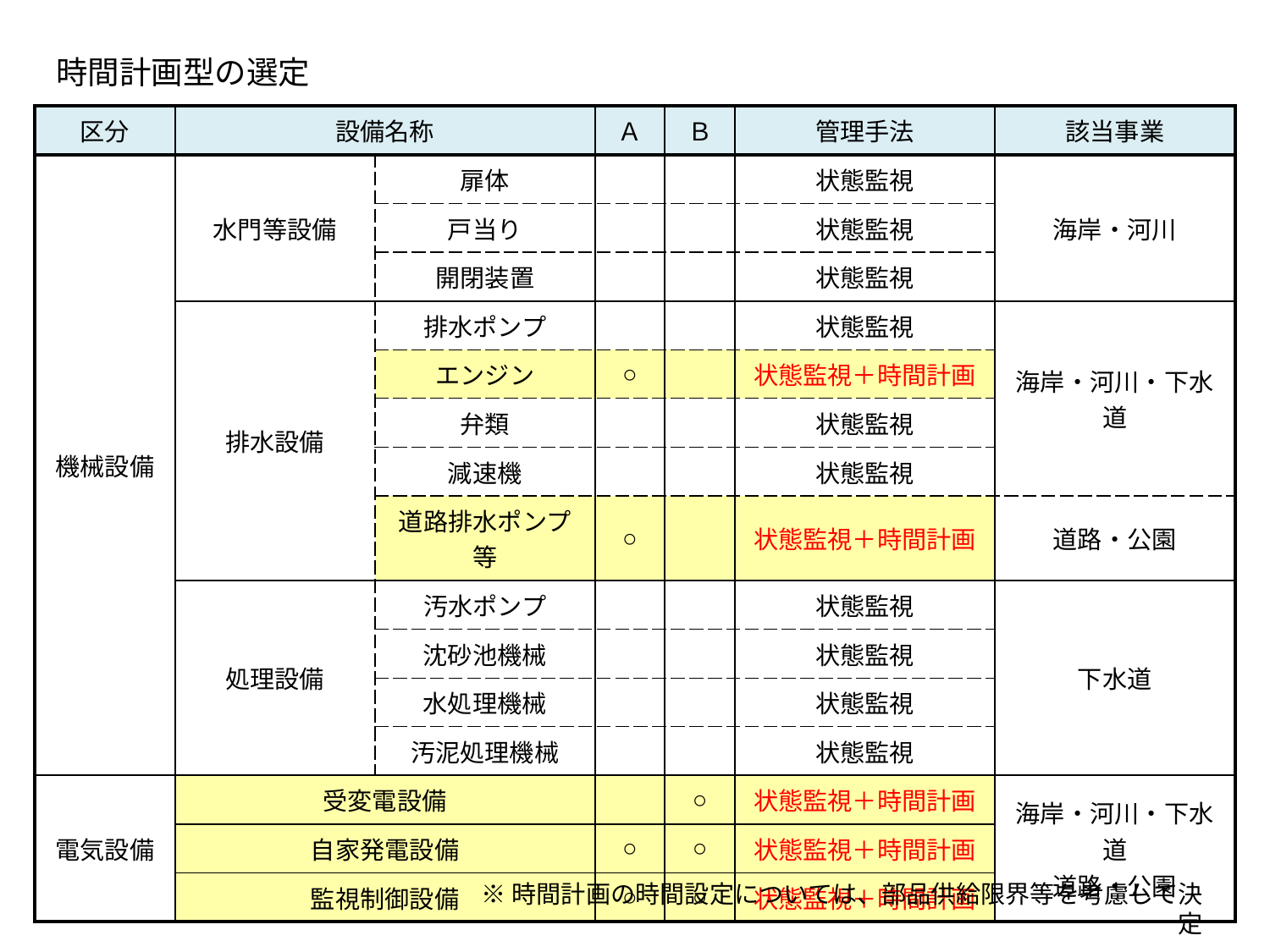

時間計画型の選定
| 区分 | 設備名称 |  | Ａ | Ｂ | 管理手法 | 該当事業 |
| --- | --- | --- | --- | --- | --- | --- |
| 機械設備 | 水門等設備 | 扉体 |  |  | 状態監視 | 海岸・河川 |
|  |  | 戸当り |  |  | 状態監視 |  |
|  |  | 開閉装置 |  |  | 状態監視 |  |
|  | 排水設備 | 排水ポンプ |  |  | 状態監視 | 海岸・河川・下水道 |
|  |  | エンジン | ○ |  | 状態監視＋時間計画 |  |
|  |  | 弁類 |  |  | 状態監視 |  |
|  |  | 減速機 |  |  | 状態監視 |  |
|  |  | 道路排水ポンプ等 | ○ |  | 状態監視＋時間計画 | 道路・公園 |
|  | 処理設備 | 汚水ポンプ |  |  | 状態監視 | 下水道 |
|  |  | 沈砂池機械 |  |  | 状態監視 |  |
|  |  | 水処理機械 |  |  | 状態監視 |  |
|  |  | 汚泥処理機械 |  |  | 状態監視 |  |
| 電気設備 | 受変電設備 |  |  | ○ | 状態監視＋時間計画 | 海岸・河川・下水道 道路・公園 |
|  | 自家発電設備 |  | ○ | ○ | 状態監視＋時間計画 |  |
|  | 監視制御設備 |  | ○ | ○ | 状態監視＋時間計画 |  |
※時間計画の時間設定については、部品供給限界等を考慮して決定